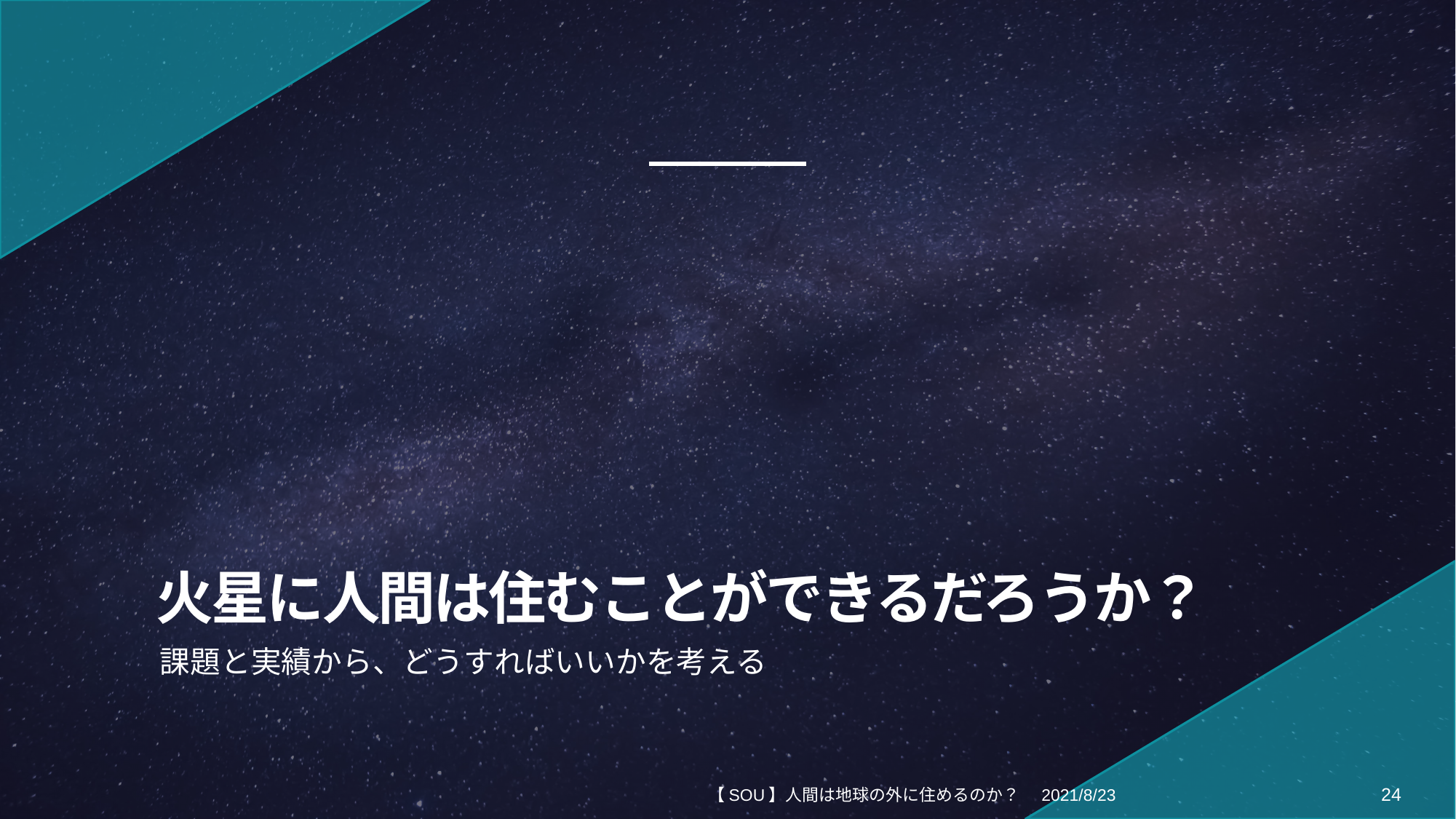

# 火星に人間は住むことができるだろうか？
課題と実績から、どうすればいいかを考える
【SOU】人間は地球の外に住めるのか？
2021/8/23
24